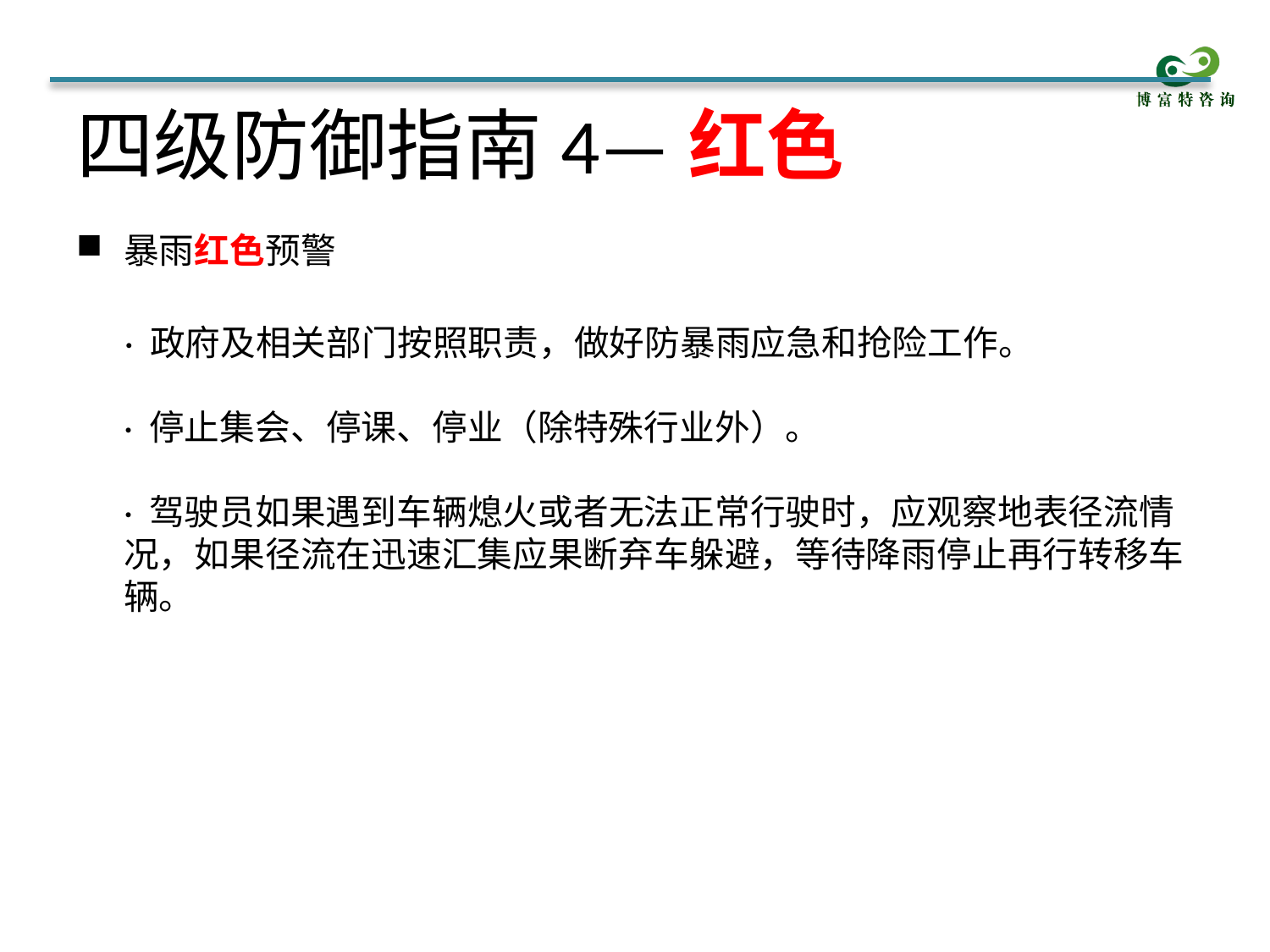

# 四级防御指南4—红色
暴雨红色预警
      · 政府及相关部门按照职责，做好防暴雨应急和抢险工作。
· 停止集会、停课、停业（除特殊行业外）。
· 驾驶员如果遇到车辆熄火或者无法正常行驶时，应观察地表径流情况，如果径流在迅速汇集应果断弃车躲避，等待降雨停止再行转移车辆。